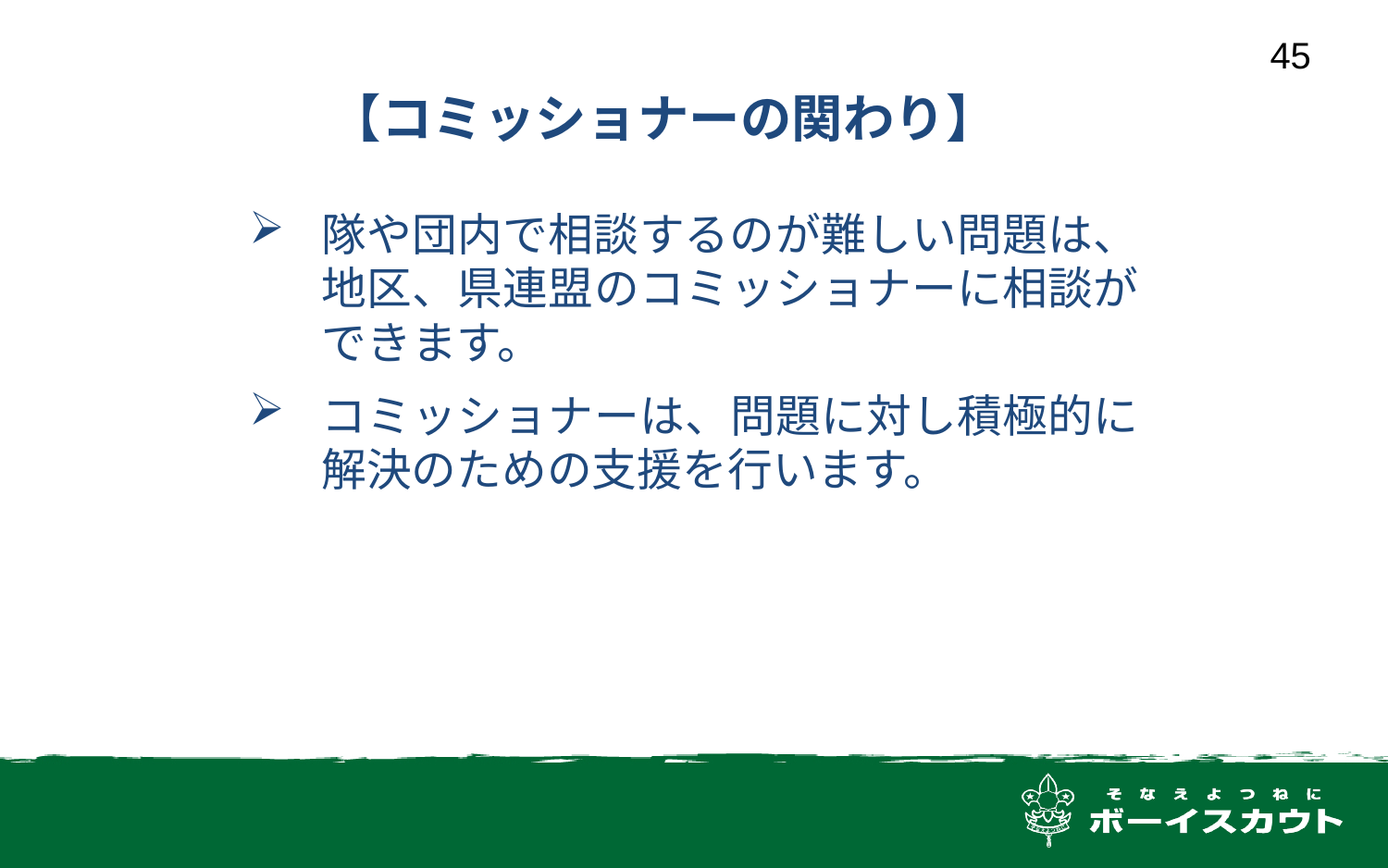

45
【コミッショナーの関わり】
隊や団内で相談するのが難しい問題は、
地区、県連盟のコミッショナーに相談ができます。
コミッショナーは、問題に対し積極的に解決のための支援を行います。